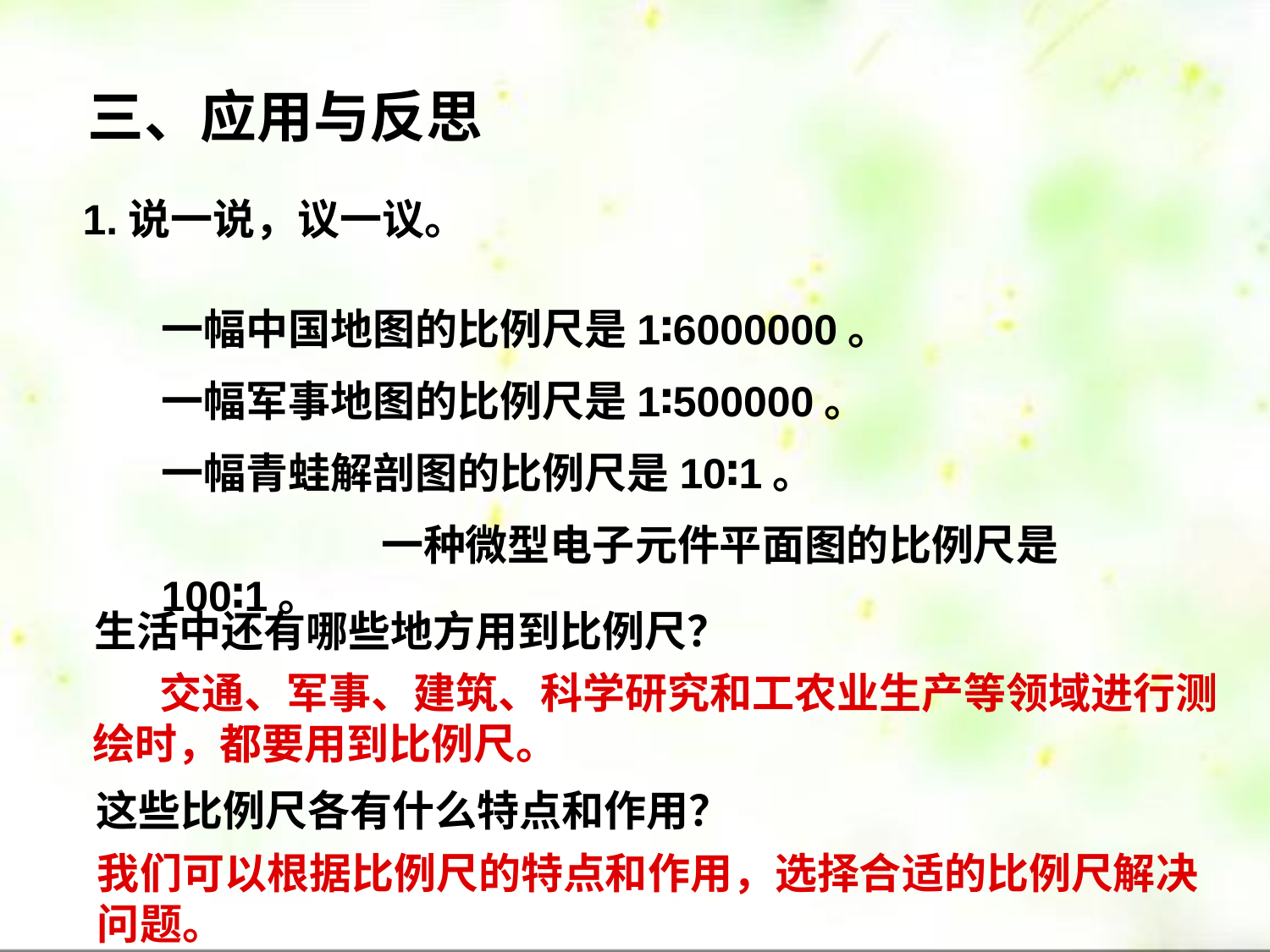

三、应用与反思
1.说一说，议一议。
一幅中国地图的比例尺是1∶6000000。
一幅军事地图的比例尺是1∶500000。
一幅青蛙解剖图的比例尺是10∶1。
                      一种微型电子元件平面图的比例尺是100∶1。
生活中还有哪些地方用到比例尺？
      交通、军事、建筑、科学研究和工农业生产等领域进行测绘时，都要用到比例尺。
这些比例尺各有什么特点和作用？
我们可以根据比例尺的特点和作用，选择合适的比例尺解决问题。